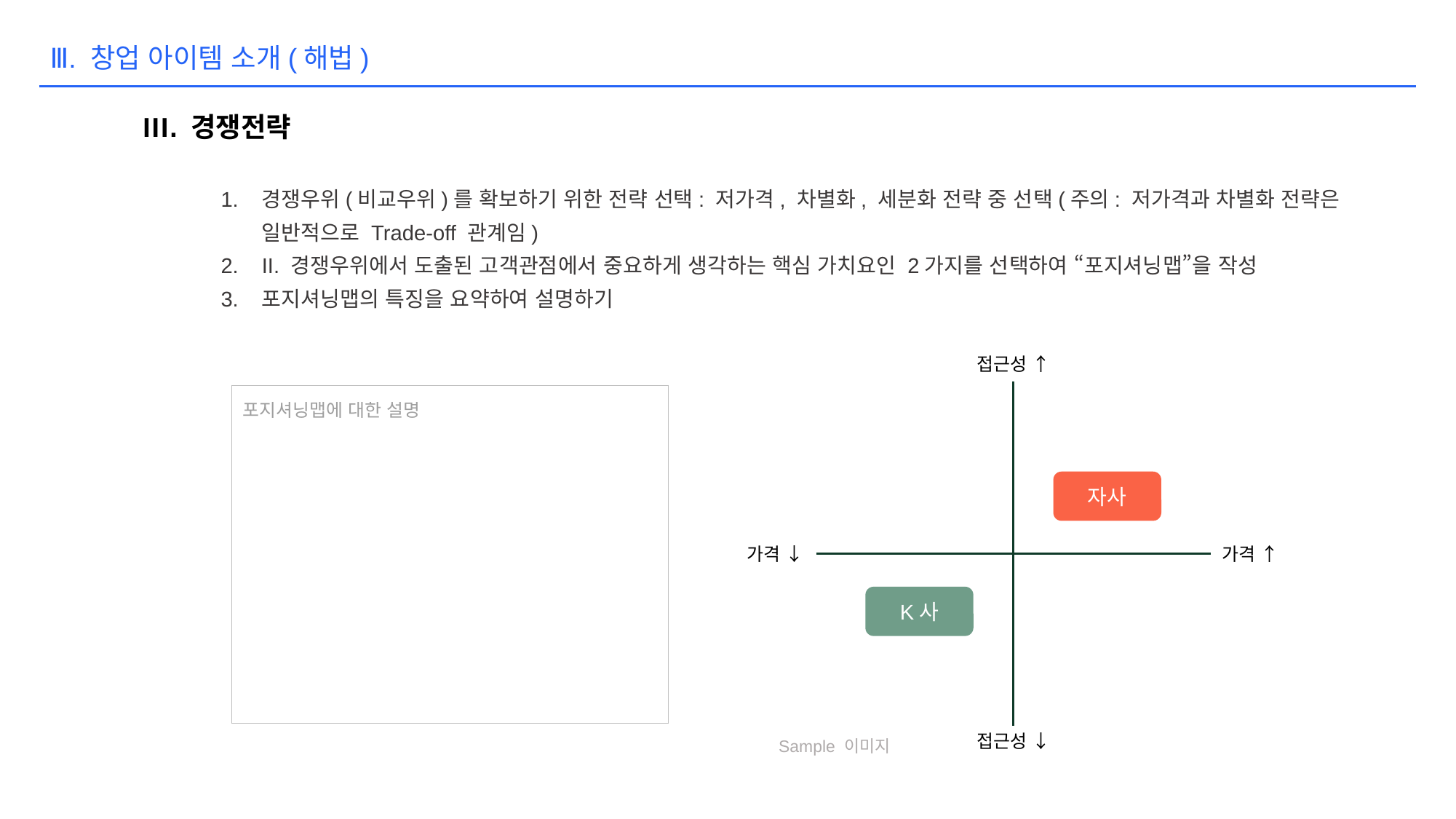

Ⅲ. 창업 아이템 소개(해법)
경쟁전략
경쟁우위(비교우위)를 확보하기 위한 전략 선택: 저가격, 차별화, 세분화 전략 중 선택(주의: 저가격과 차별화 전략은 일반적으로 Trade-off 관계임)
II. 경쟁우위에서 도출된 고객관점에서 중요하게 생각하는 핵심 가치요인 2가지를 선택하여 “포지셔닝맵”을 작성
포지셔닝맵의 특징을 요약하여 설명하기
접근성 ↑
자사
가격 ↓
가격 ↑
K사
접근성 ↓
| 포지셔닝맵에 대한 설명 |
| --- |
Sample 이미지